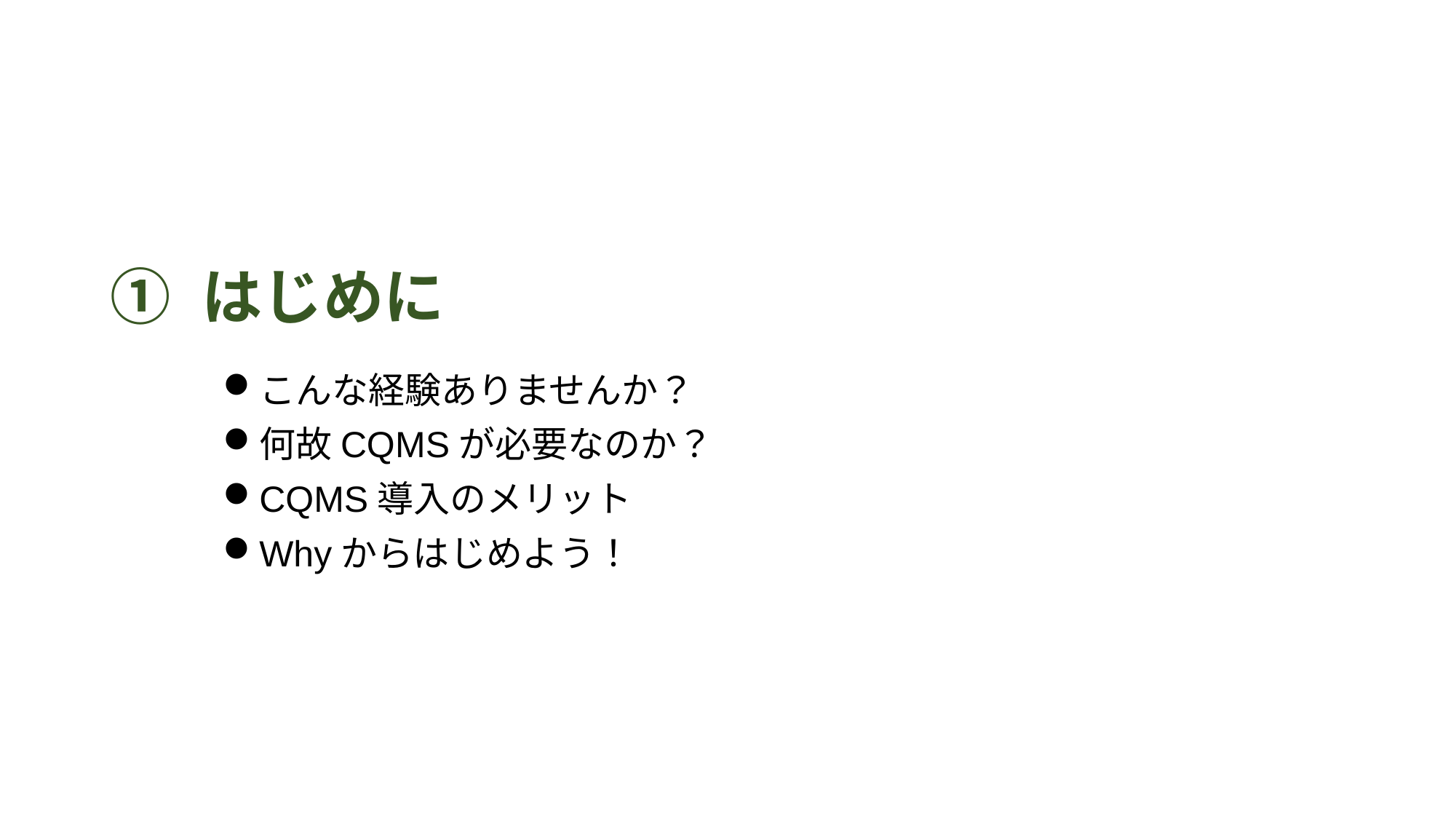

# ① はじめに
こんな経験ありませんか？
何故CQMSが必要なのか？
CQMS導入のメリット
Whyからはじめよう！